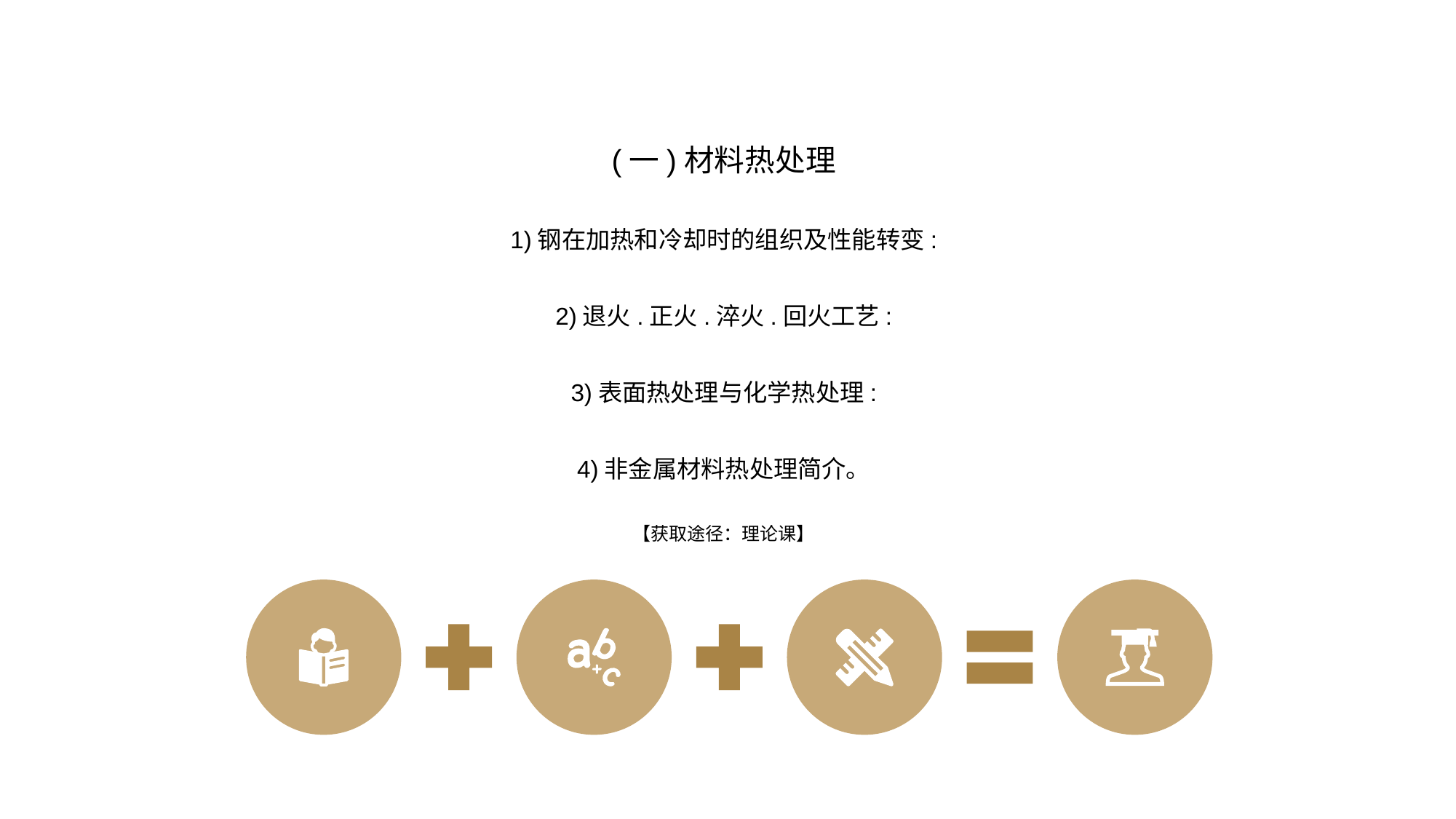

(一)材料热处理
1)钢在加热和冷却时的组织及性能转变:
2)退火.正火.淬火.回火工艺:
3)表面热处理与化学热处理:
4)非金属材料热处理简介。
【获取途径：理论课】